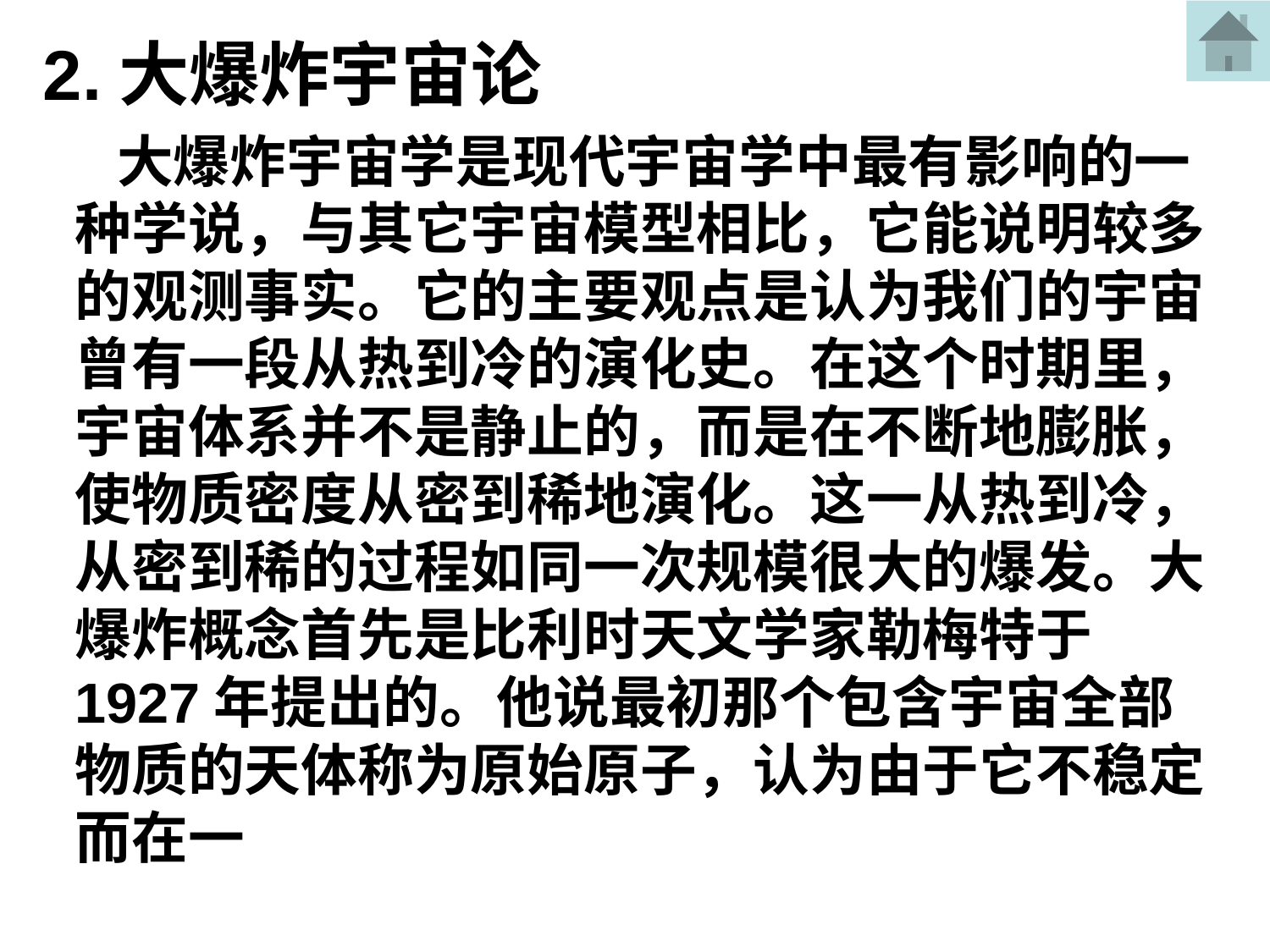

2.大爆炸宇宙论
      大爆炸宇宙学是现代宇宙学中最有影响的一种学说，与其它宇宙模型相比，它能说明较多的观测事实。它的主要观点是认为我们的宇宙曾有一段从热到冷的演化史。在这个时期里，宇宙体系并不是静止的，而是在不断地膨胀，使物质密度从密到稀地演化。这一从热到冷，从密到稀的过程如同一次规模很大的爆发。大爆炸概念首先是比利时天文学家勒梅特于1927年提出的。他说最初那个包含宇宙全部物质的天体称为原始原子，认为由于它不稳定而在一